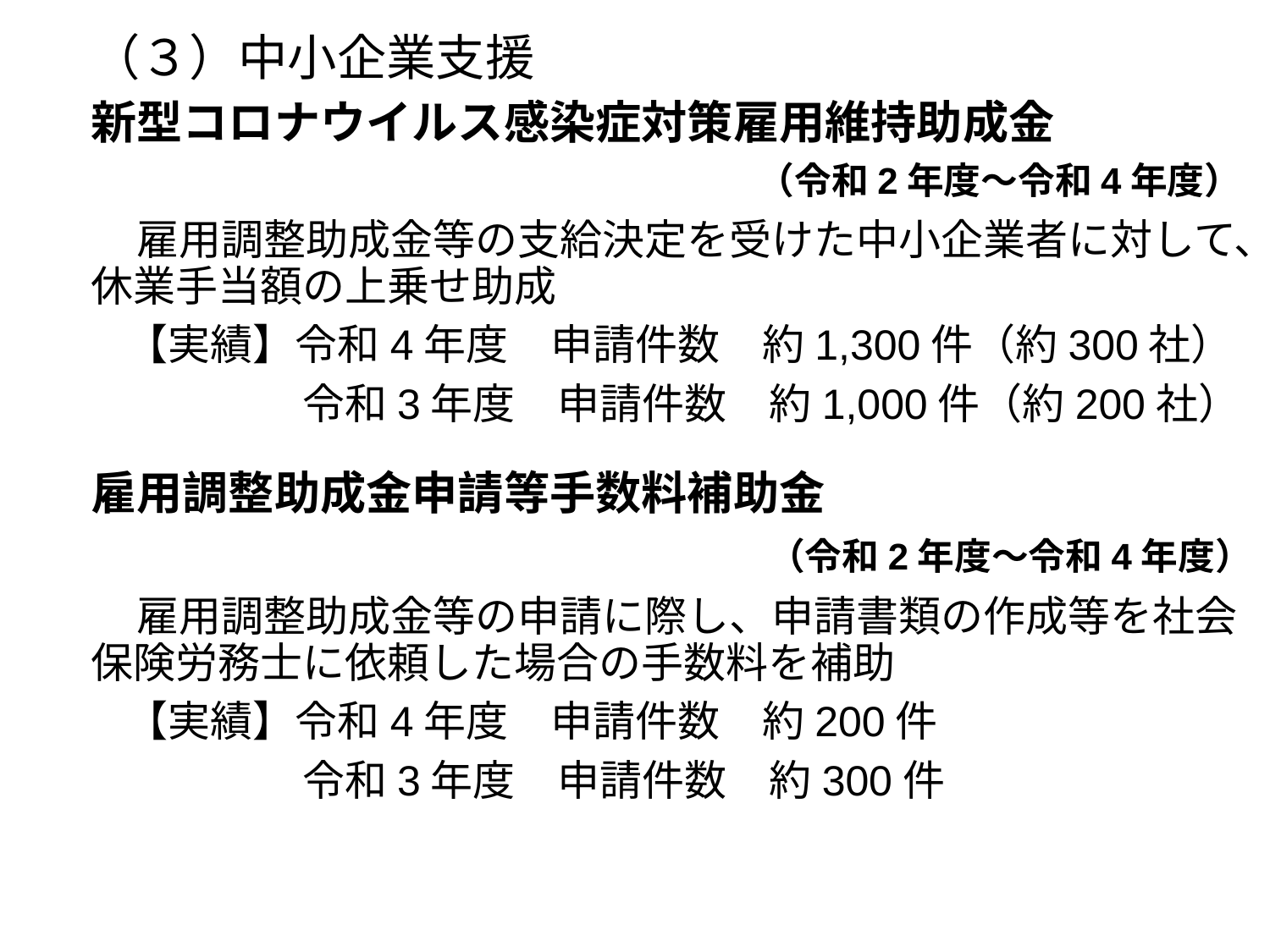

（３）中小企業支援
新型コロナウイルス感染症対策雇用維持助成金
　　　　　　　　　　　　　　　　　　（令和2年度～令和4年度）
　雇用調整助成金等の支給決定を受けた中小企業者に対して、休業手当額の上乗せ助成
　【実績】令和4年度　申請件数　約1,300件（約300社）
　　　　　令和3年度　申請件数　約1,000件（約200社）

雇用調整助成金申請等手数料補助金
　　　　　　　　　　　　　　　　（令和2年度～令和4年度）
　雇用調整助成金等の申請に際し、申請書類の作成等を社会保険労務士に依頼した場合の手数料を補助
　【実績】令和4年度　申請件数　約200件
　　　　　令和3年度　申請件数　約300件